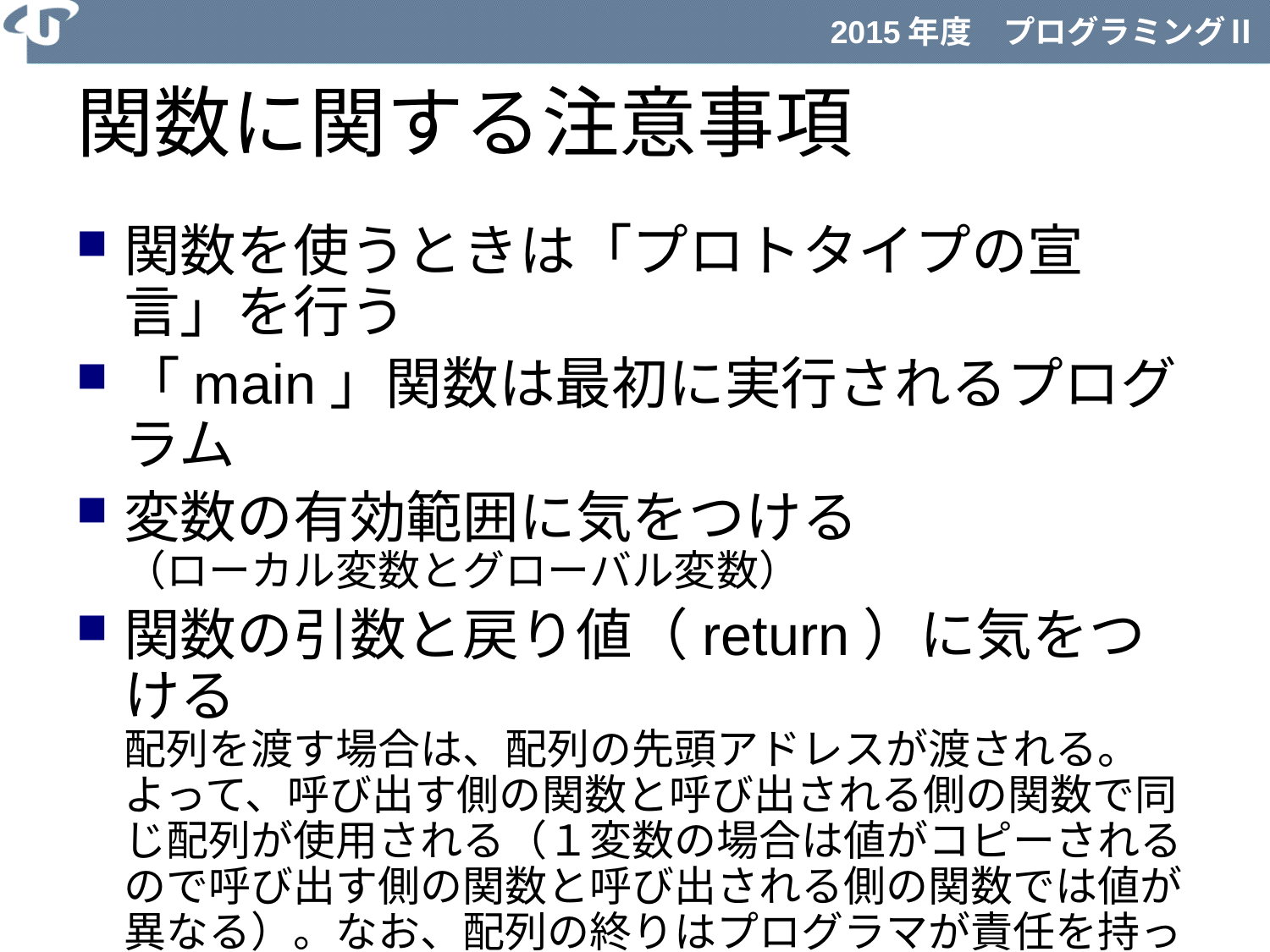

# 関数に関する注意事項
関数を使うときは「プロトタイプの宣言」を行う
「main」関数は最初に実行されるプログラム
変数の有効範囲に気をつける
（ローカル変数とグローバル変数）
関数の引数と戻り値（return）に気をつける
配列を渡す場合は、配列の先頭アドレスが渡される。よって、呼び出す側の関数と呼び出される側の関数で同じ配列が使用される（１変数の場合は値がコピーされるので呼び出す側の関数と呼び出される側の関数では値が異なる）。なお、配列の終りはプログラマが責任を持って処理する。また、２変数以上を呼び出す側の関数に返したい場合は、配列やグローバル変数を用いるか、ポインタ・構造体などを用いる。